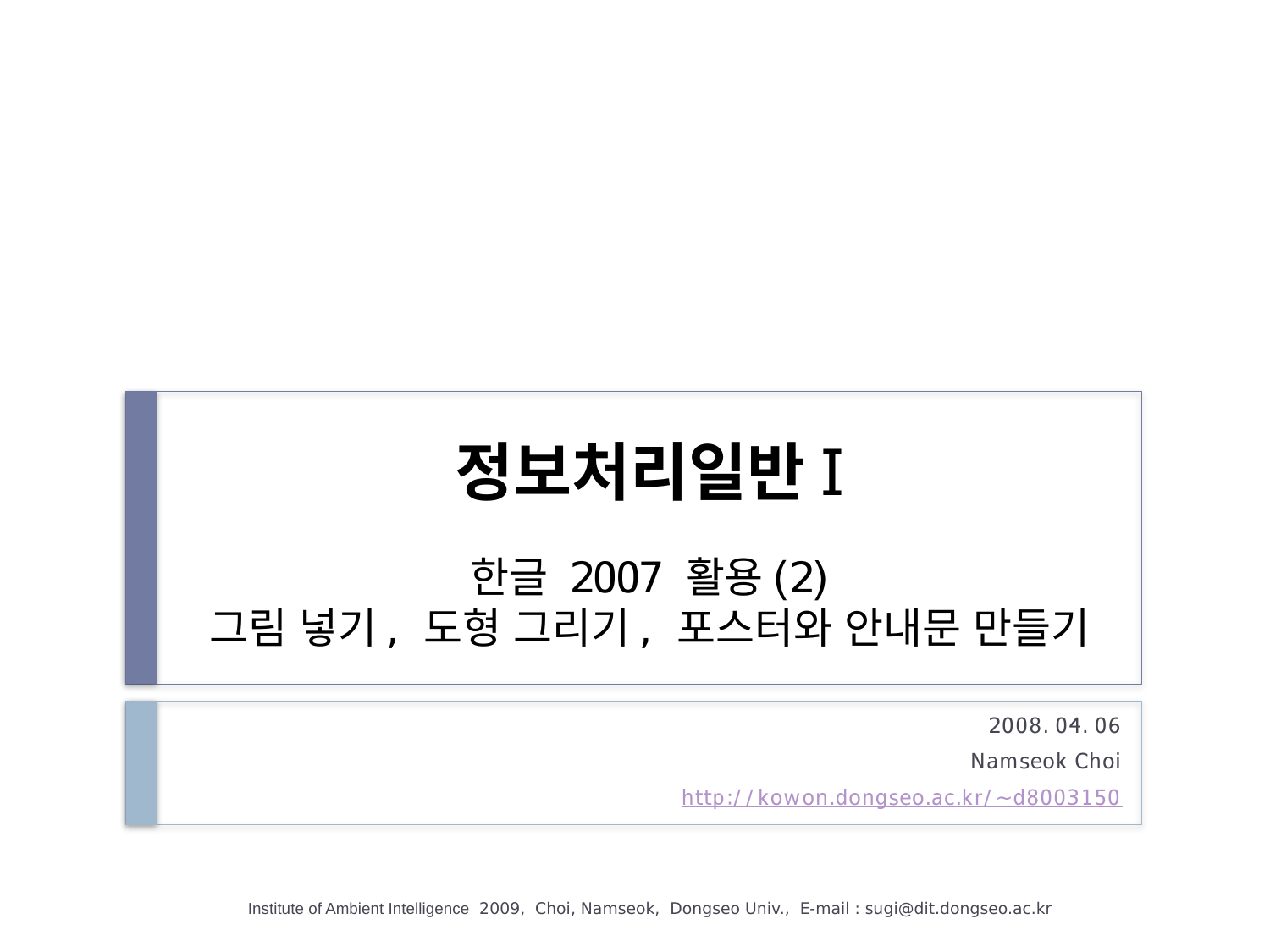

# 정보처리일반I 한글 2007 활용(2) 그림 넣기, 도형 그리기, 포스터와 안내문 만들기
2008. 04. 06
Namseok Choi
http://kowon.dongseo.ac.kr/~d8003150